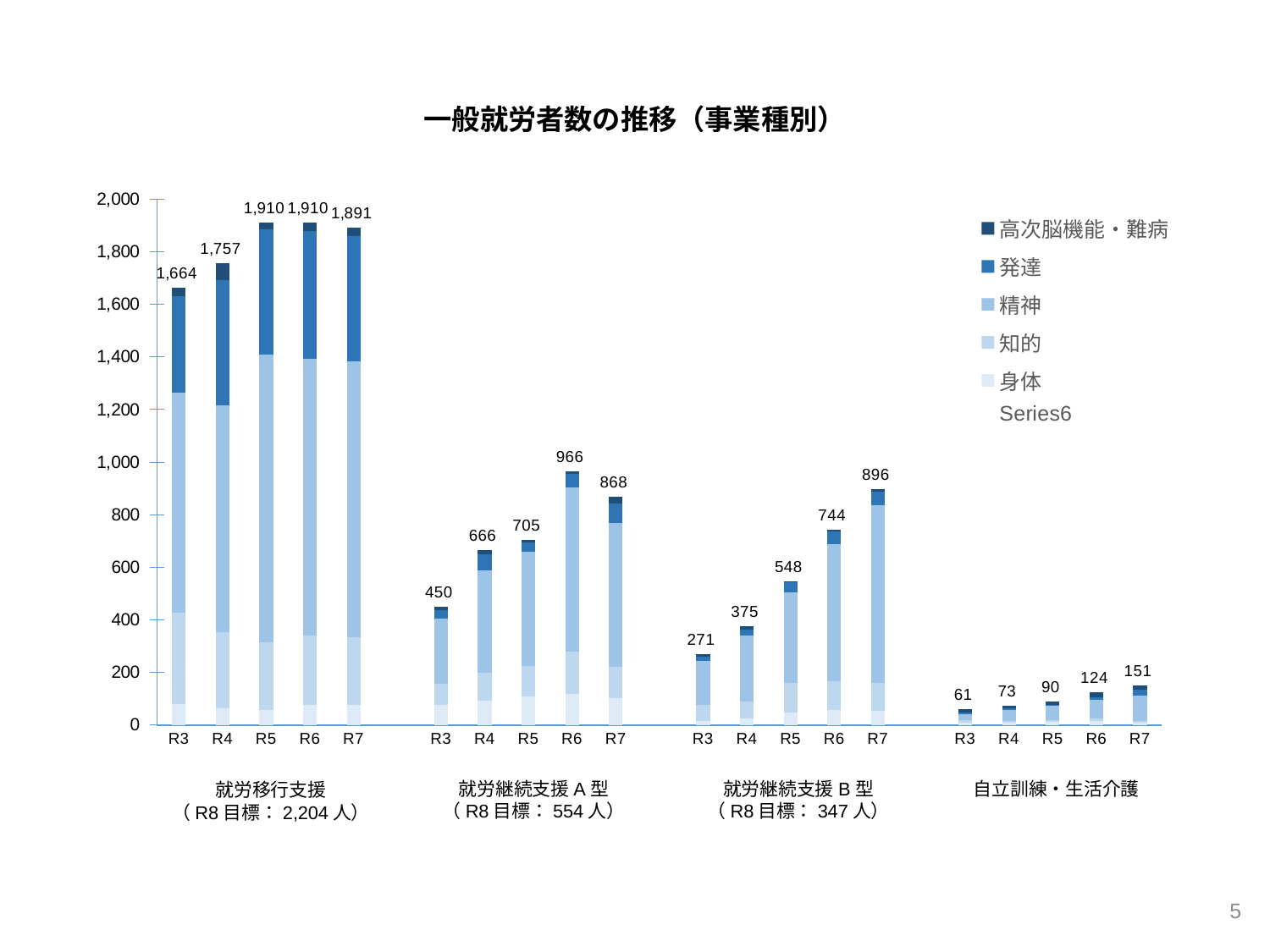

一般就労者数の推移（事業種別）

### Chart

| Category | 身体 | 知的 | 精神 | 発達 | 高次脳機能・難病 |  |
|---|---|---|---|---|---|---|
| R3 | 79.0 | 348.0 | 836.0 | 368.0 | 33.0 | 1664.0 |
| R4 | 63.0 | 289.0 | 865.0 | 476.0 | 64.0 | 1757.0 |
| R5 | 58.0 | 256.0 | 1094.0 | 476.0 | 26.0 | 1910.0 |
| R6 | 77.0 | 265.0 | 1050.0 | 488.0 | 30.0 | 1910.0 |
| R7 | 78.0 | 256.0 | 1050.0 | 476.0 | 31.0 | 1891.0 |
|  | None | None | None | None | None | None |
| R3 | 77.0 | 79.0 | 249.0 | 33.0 | 12.0 | 450.0 |
| R4 | 93.0 | 105.0 | 390.0 | 63.0 | 15.0 | 666.0 |
| R5 | 109.0 | 116.0 | 435.0 | 34.0 | 11.0 | 705.0 |
| R6 | 119.0 | 159.0 | 627.0 | 49.0 | 12.0 | 966.0 |
| R7 | 103.0 | 117.0 | 548.0 | 74.0 | 26.0 | 868.0 |
|  | None | None | None | None | None | None |
| R3 | 16.0 | 60.0 | 169.0 | 15.0 | 11.0 | 271.0 |
| R4 | 26.0 | 65.0 | 248.0 | 25.0 | 11.0 | 375.0 |
| R5 | 47.0 | 114.0 | 343.0 | 38.0 | 6.0 | 548.0 |
| R6 | 57.0 | 111.0 | 520.0 | 47.0 | 9.0 | 744.0 |
| R7 | 54.0 | 107.0 | 675.0 | 51.0 | 9.0 | 896.0 |
|  | None | None | None | None | None | None |
| R3 | 9.0 | 11.0 | 22.0 | 4.0 | 15.0 | 61.0 |
| R4 | 9.0 | 5.0 | 44.0 | 7.0 | 8.0 | 73.0 |
| R5 | 11.0 | 8.0 | 54.0 | 3.0 | 14.0 | 90.0 |
| R6 | 14.0 | 11.0 | 72.0 | 10.0 | 17.0 | 124.0 |
| R7 | 9.0 | 6.0 | 98.0 | 20.0 | 18.0 | 151.0 |
就労継続支援A型
（R8目標：554人）
就労継続支援B型
（R8目標：347人）
自立訓練・生活介護

就労移行支援
（R8目標：2,204人）
5